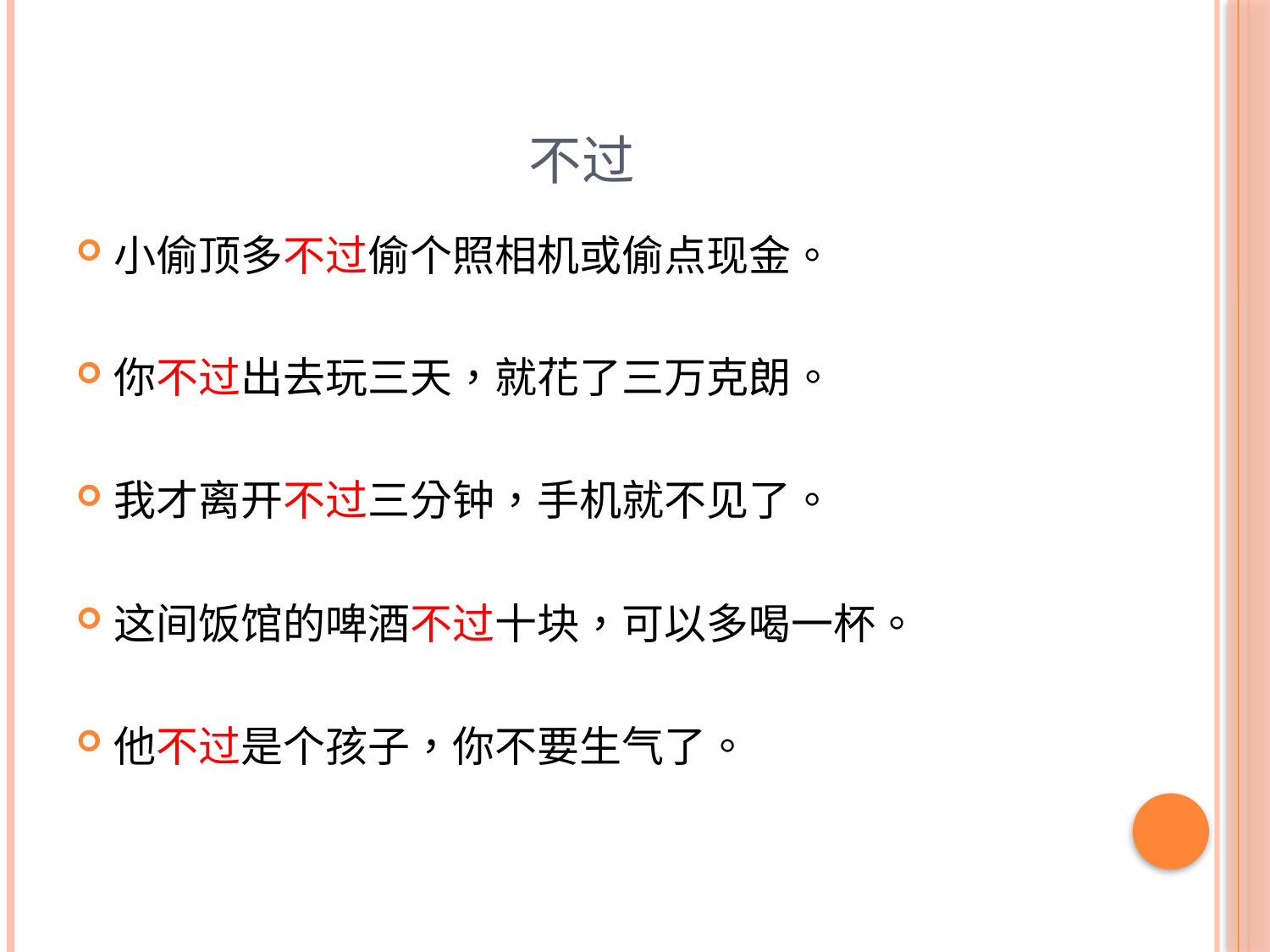

# 不过
小偷顶多不过偷个照相机或偷点现金。

你不过出去玩三天，就花了三万克朗。

我才离开不过三分钟，手机就不见了。

这间饭馆的啤酒不过十块，可以多喝一杯。

他不过是个孩子，你不要生气了。